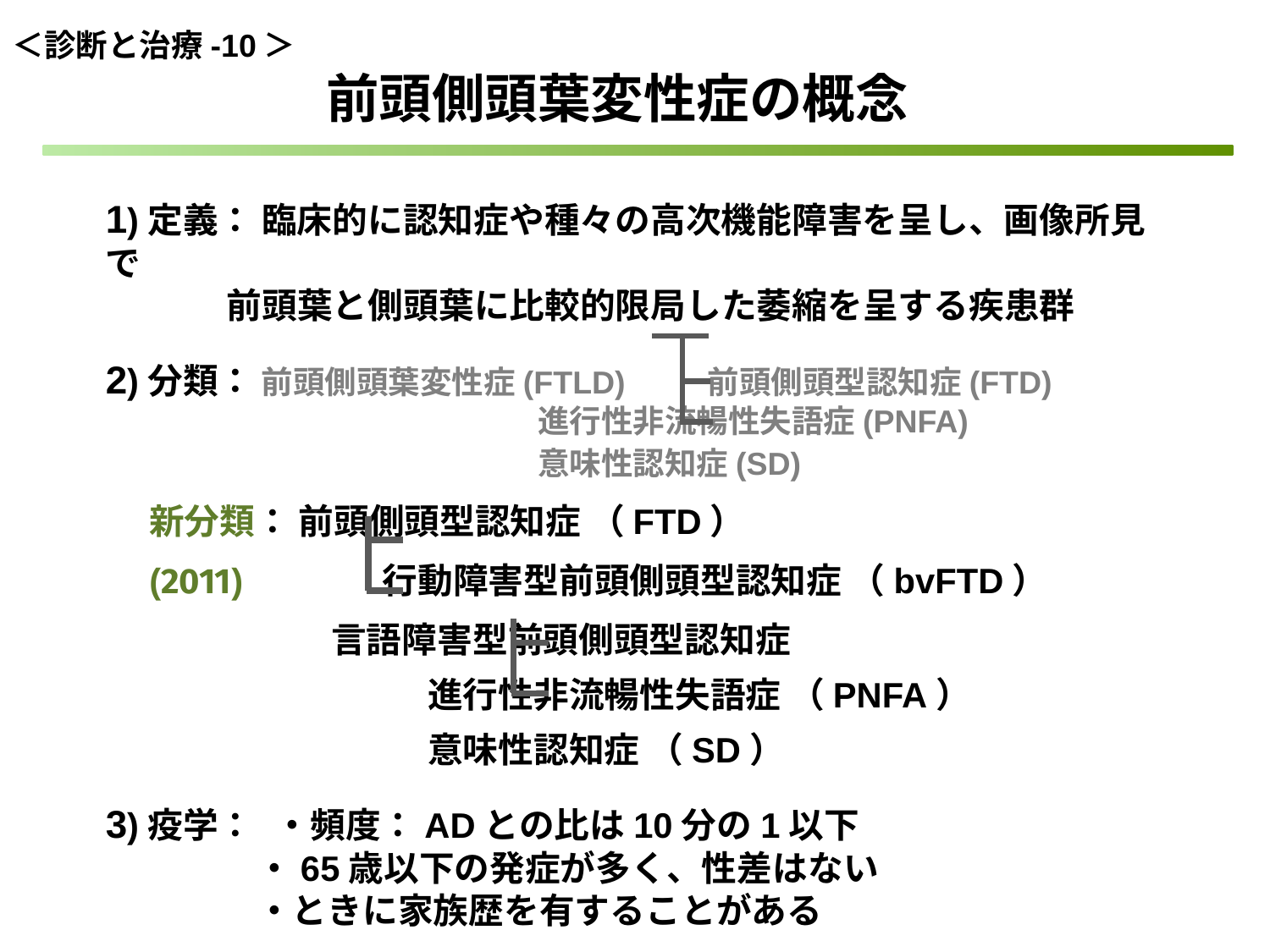

＜診断と治療-10＞
前頭側頭葉変性症の概念

1)定義： 臨床的に認知症や種々の高次機能障害を呈し、画像所見で
              前頭葉と側頭葉に比較的限局した萎縮を呈する疾患群

2)分類： 前頭側頭葉変性症(FTLD)         前頭側頭型認知症(FTD)
                                                           進行性非流暢性失語症(PNFA)
                                                           意味性認知症(SD)
　 新分類： 前頭側頭型認知症 （FTD）
　(2011)              行動障害型前頭側頭型認知症 （bvFTD）
                           言語障害型前頭側頭型認知症
                                       進行性非流暢性失語症 （PNFA）
                                       意味性認知症 （SD）

3)疫学：　・頻度：ADとの比は10分の1以下
　         　 ・65歳以下の発症が多く、性差はない
　         　 ・ときに家族歴を有することがある